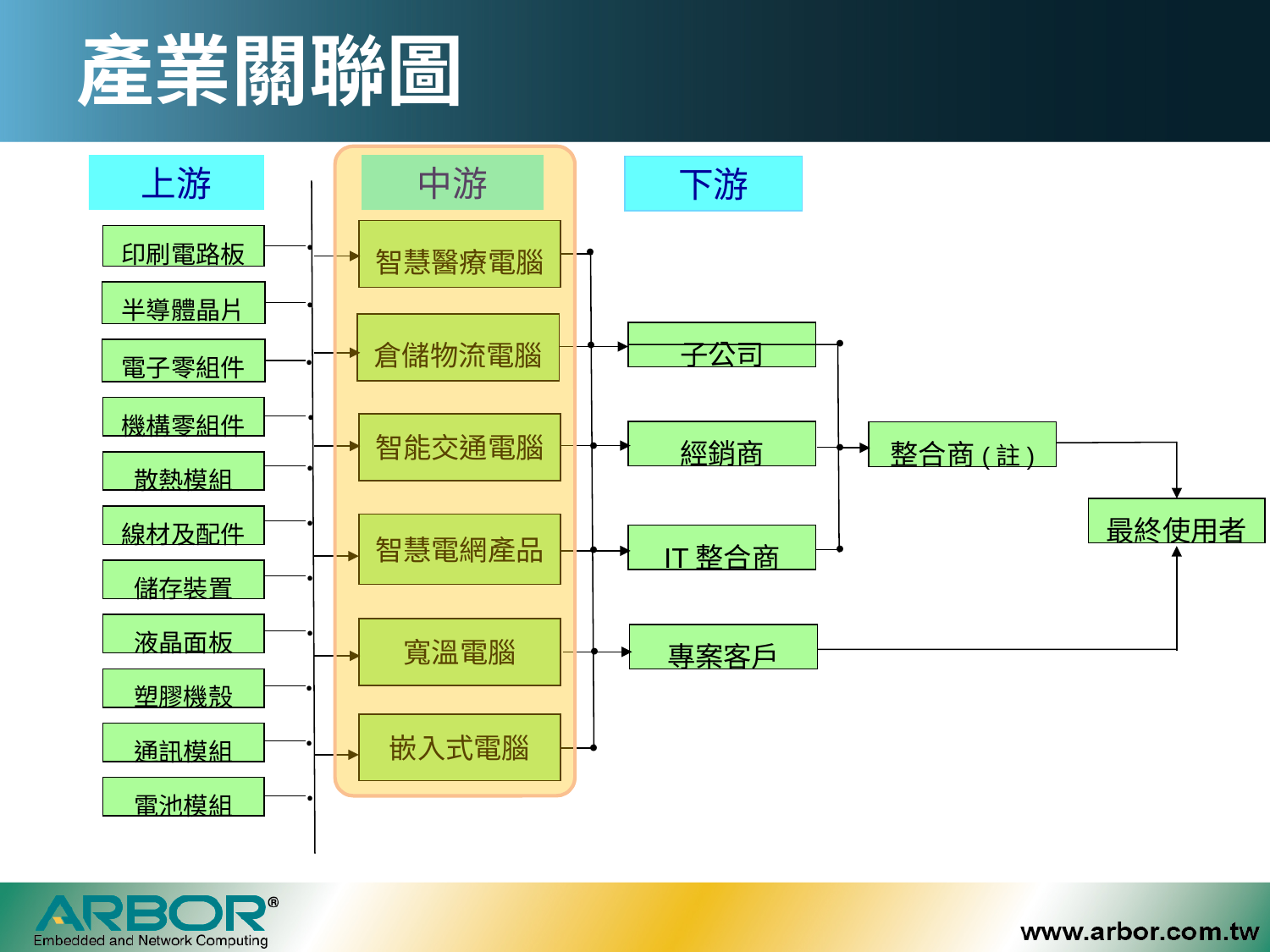

# 產業關聯圖

上游
中游
下游
﹒
．
智慧醫療電腦
印刷電路板
﹒
半導體晶片
．
．
倉儲物流電腦
﹒
子公司
電子零組件
﹒
機構零組件
智能交通電腦
．
．
經銷商
﹒
整合商(註)
散熱模組
﹒
最終使用者
線材及配件
智慧電網產品
．
．
IT整合商
﹒
儲存裝置
﹒
液晶面板
寬溫電腦
．
專案客戶
﹒
塑膠機殼

﹒
嵌入式電腦
．
通訊模組
﹒
電池模組
11